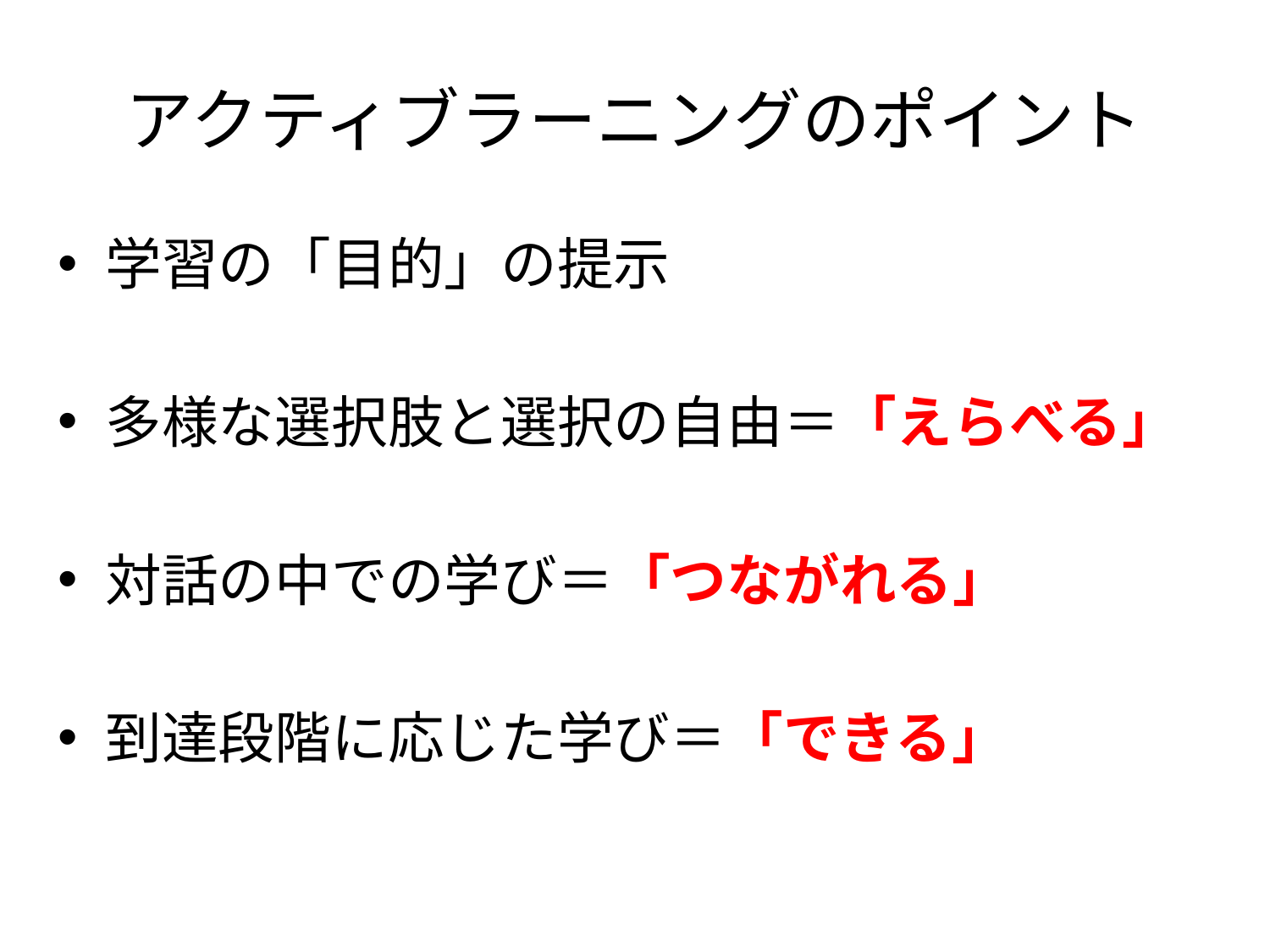

# アクティブラーニングのポイント
学習の「目的」の提示

多様な選択肢と選択の自由＝「えらべる」

対話の中での学び＝「つながれる」

到達段階に応じた学び＝「できる」